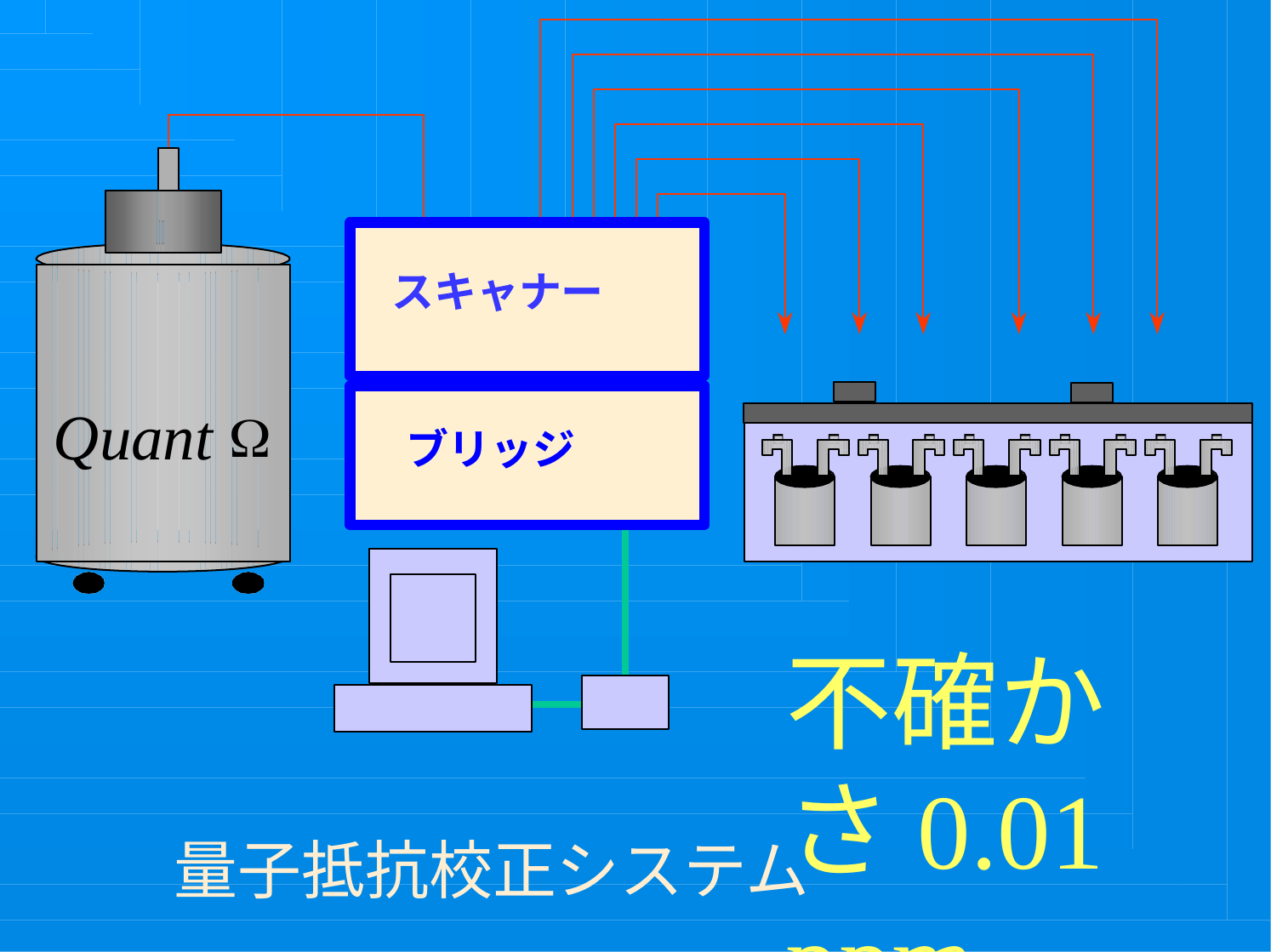

スキャナー

# Quant Ω

ブリッジ

不確かさ0.01	ppm

量子抵抗校正システム